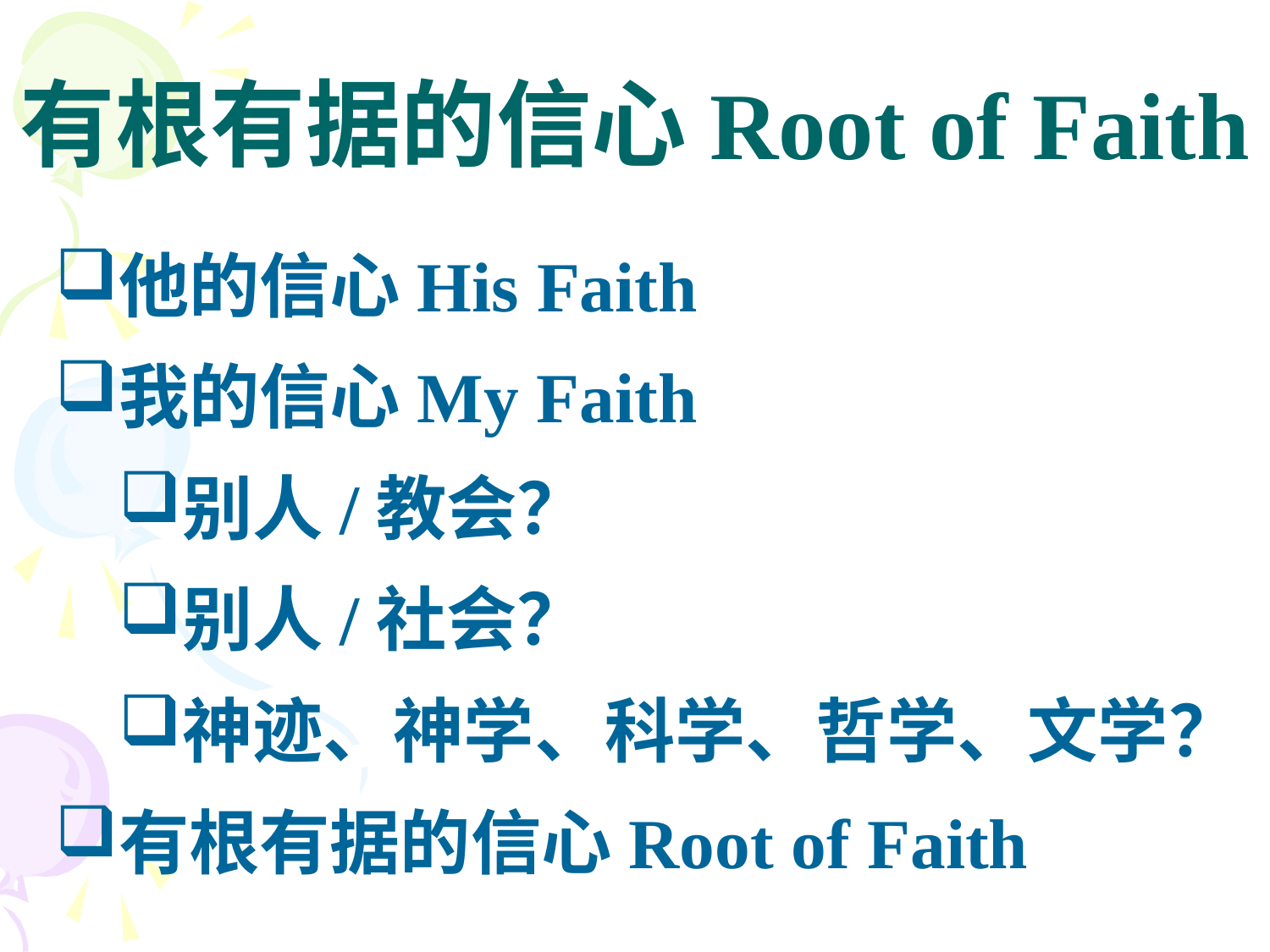

# 有根有据的信心Root of Faith
他的信心His Faith
我的信心My Faith
别人/教会？
别人/社会？
神迹、神学、科学、哲学、文学？
有根有据的信心Root of Faith